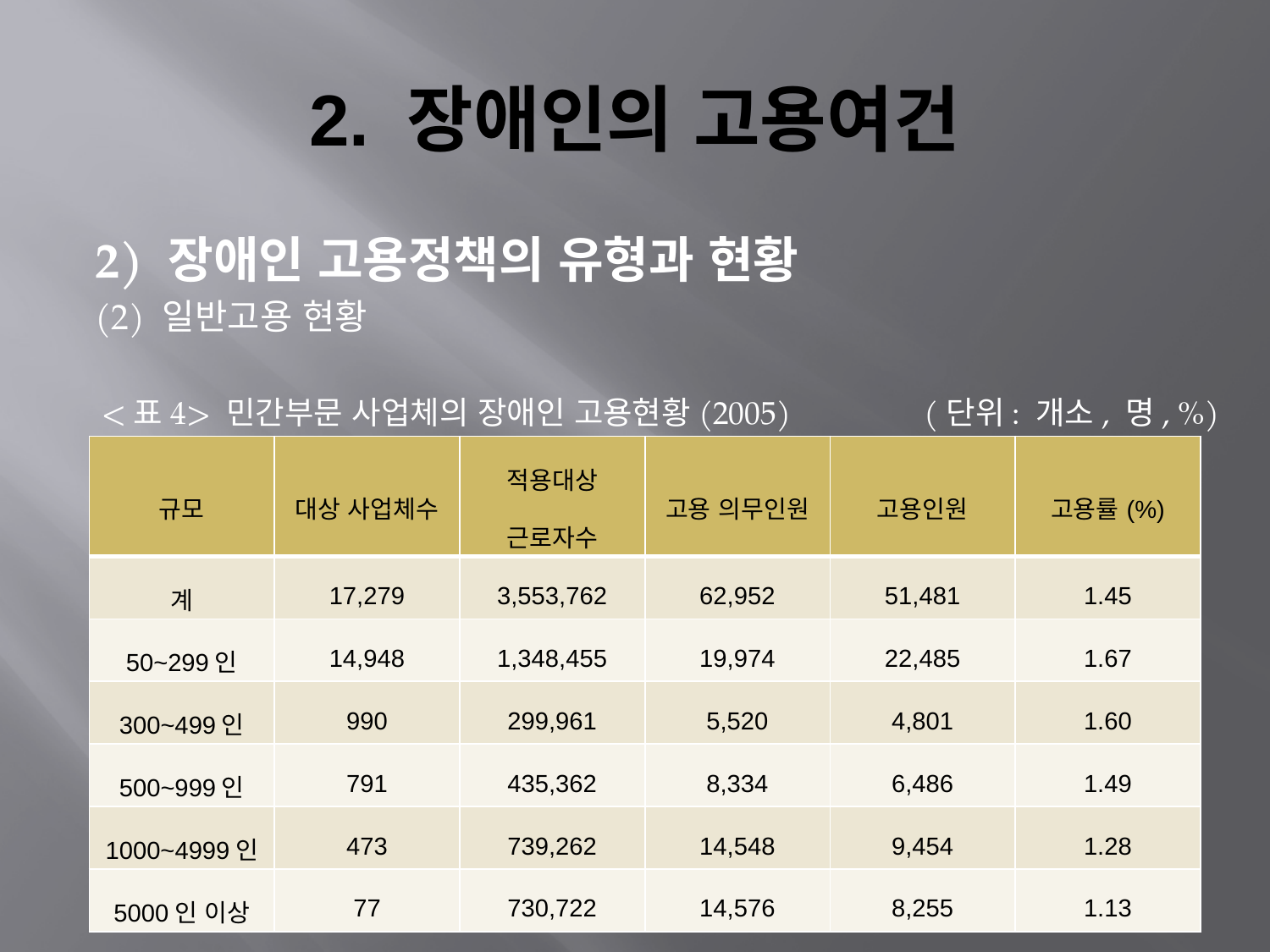

# 2. 장애인의 고용여건
2) 장애인 고용정책의 유형과 현황
(2) 일반고용 현황

<표4> 민간부문 사업체의 장애인 고용현황(2005)
 (단위: 개소, 명, %)
| 규모 | 대상 사업체수 | 적용대상 근로자수 | 고용 의무인원 | 고용인원 | 고용률(%) |
| --- | --- | --- | --- | --- | --- |
| 계 | 17,279 | 3,553,762 | 62,952 | 51,481 | 1.45 |
| 50~299인 | 14,948 | 1,348,455 | 19,974 | 22,485 | 1.67 |
| 300~499인 | 990 | 299,961 | 5,520 | 4,801 | 1.60 |
| 500~999인 | 791 | 435,362 | 8,334 | 6,486 | 1.49 |
| 1000~4999인 | 473 | 739,262 | 14,548 | 9,454 | 1.28 |
| 5000인 이상 | 77 | 730,722 | 14,576 | 8,255 | 1.13 |